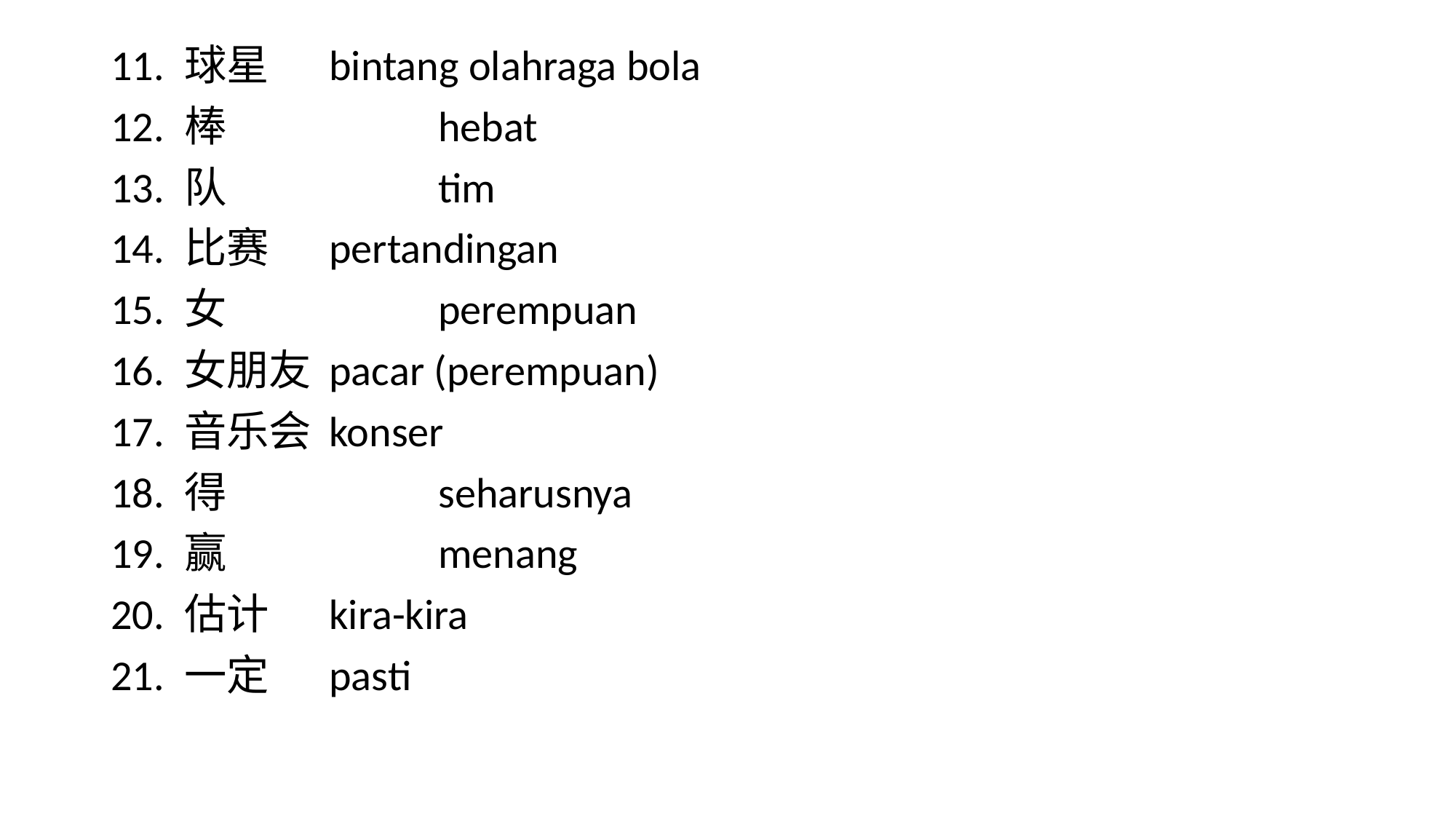

11. 球星	bintang olahraga bola
12. 棒		hebat
13. 队		tim
14. 比赛	pertandingan
15. 女		perempuan
16. 女朋友	pacar (perempuan)
17. 音乐会	konser
18. 得		seharusnya
19. 赢		menang
20. 估计	kira-kira
21. 一定	pasti